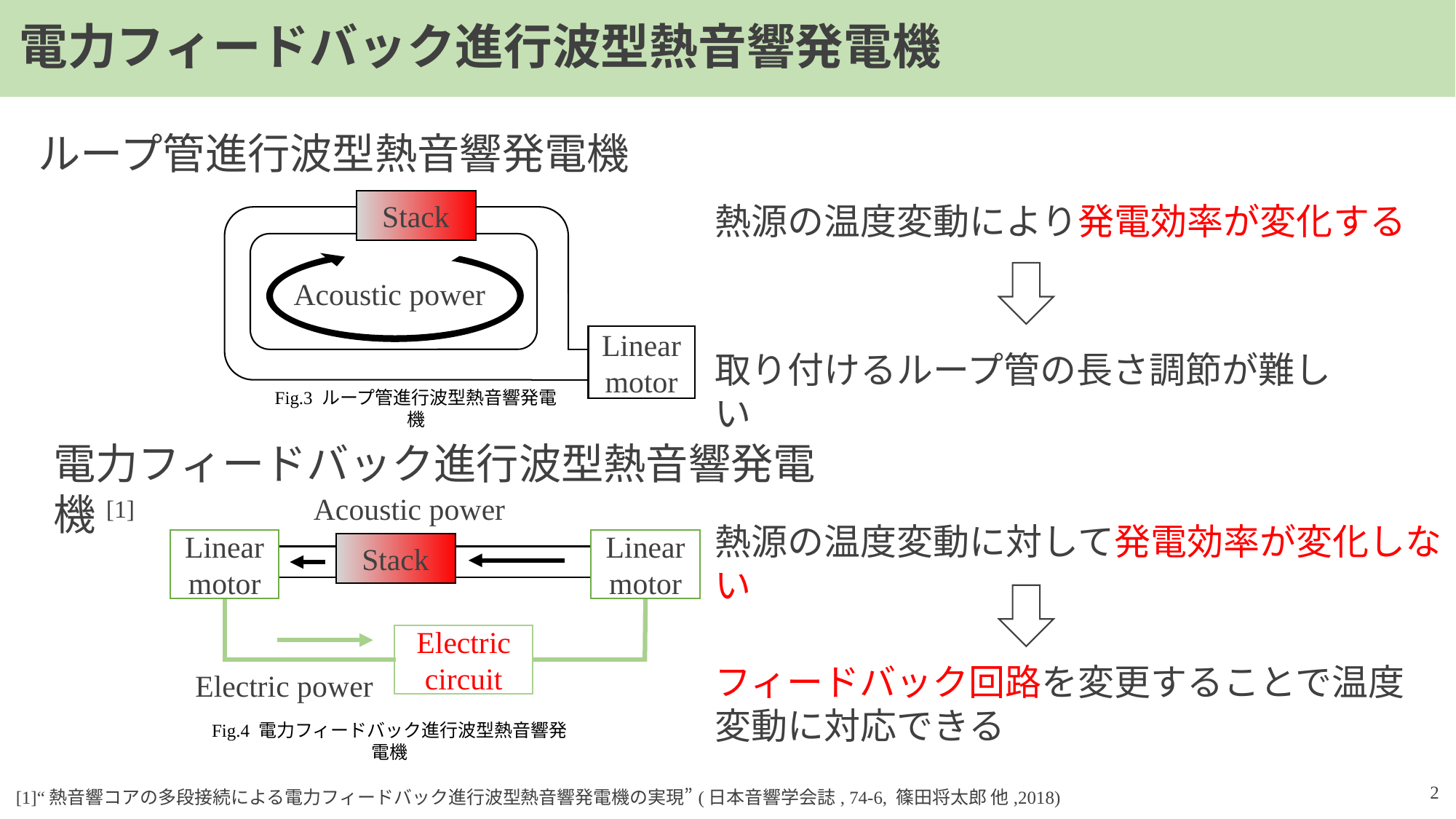

電力フィードバック進行波型熱音響発電機
ループ管進行波型熱音響発電機

Stack

Acoustic power
Linear
motor

熱源の温度変動により発電効率が変化する

取り付けるループ管の長さ調節が難しい
Fig.3 ループ管進行波型熱音響発電機
電力フィードバック進行波型熱音響発電機[1]
Acoustic power
Linear
motor
Linear
motor

Electric
circuit
Electric power
Stack
熱源の温度変動に対して発電効率が変化しない

フィードバック回路を変更することで温度変動に対応できる
Fig.4 電力フィードバック進行波型熱音響発電機
2
[1]“熱音響コアの多段接続による電力フィードバック進行波型熱音響発電機の実現”(日本音響学会誌, 74-6, 篠田将太郎 他,2018)